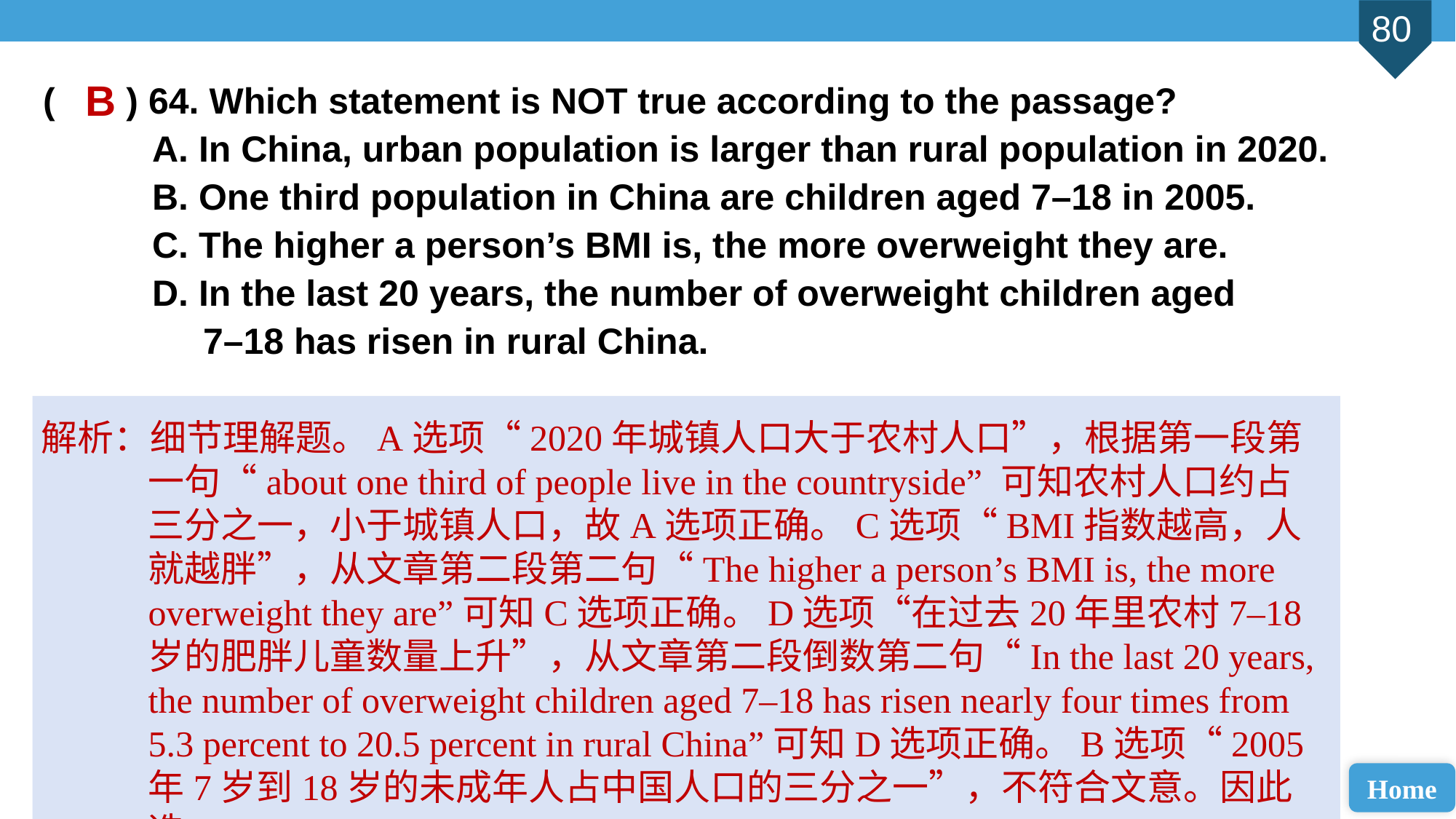

B
(       ) 64. Which statement is NOT true according to the passage?
A. In China, urban population is larger than rural population in 2020.
B. One third population in China are children aged 7–18 in 2005.
C. The higher a person’s BMI is, the more overweight they are.
D. In the last 20 years, the number of overweight children aged
     7–18 has risen in rural China.

解析：细节理解题。A选项“2020年城镇人口大于农村人口”，根据第一段第一句“about one third of people live in the countryside” 可知农村人口约占三分之一，小于城镇人口，故A选项正确。C选项“BMI指数越高，人就越胖”，从文章第二段第二句“The higher a person’s BMI is, the more overweight they are”可知C选项正确。D选项“在过去20年里农村7–18岁的肥胖儿童数量上升”，从文章第二段倒数第二句“In the last 20 years, the number of overweight children aged 7–18 has risen nearly four times from 5.3 percent to 20.5 percent in rural China”可知D选项正确。B选项“2005年7岁到18岁的未成年人占中国人口的三分之一”，不符合文意。因此选B。